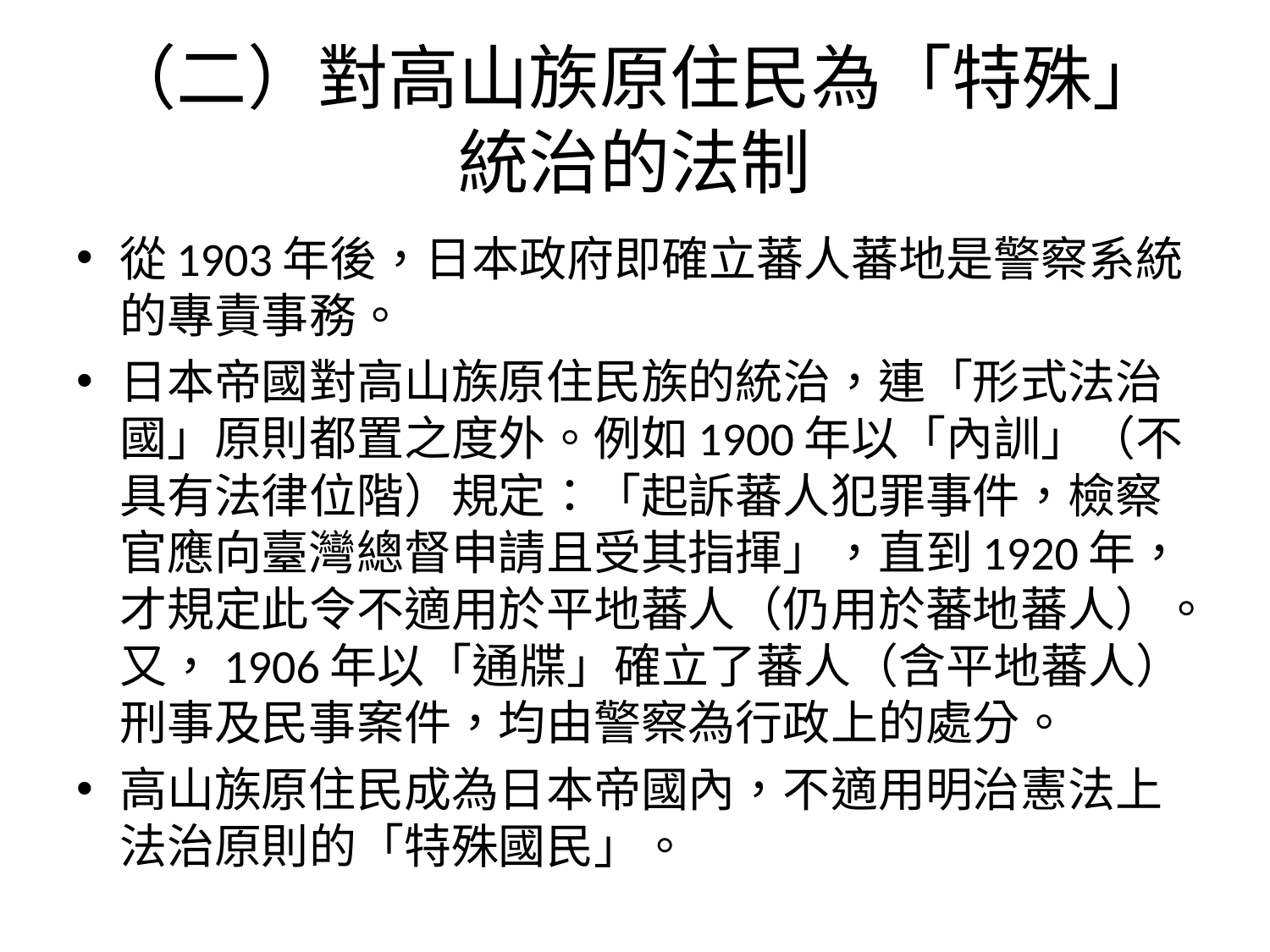

# （二）對高山族原住民為「特殊」統治的法制
從1903年後，日本政府即確立蕃人蕃地是警察系統的專責事務。
日本帝國對高山族原住民族的統治，連「形式法治國」原則都置之度外。例如1900年以「內訓」（不具有法律位階）規定：「起訴蕃人犯罪事件，檢察官應向臺灣總督申請且受其指揮」，直到1920年，才規定此令不適用於平地蕃人（仍用於蕃地蕃人）。又，1906年以「通牒」確立了蕃人（含平地蕃人）刑事及民事案件，均由警察為行政上的處分。
高山族原住民成為日本帝國內，不適用明治憲法上法治原則的「特殊國民」。